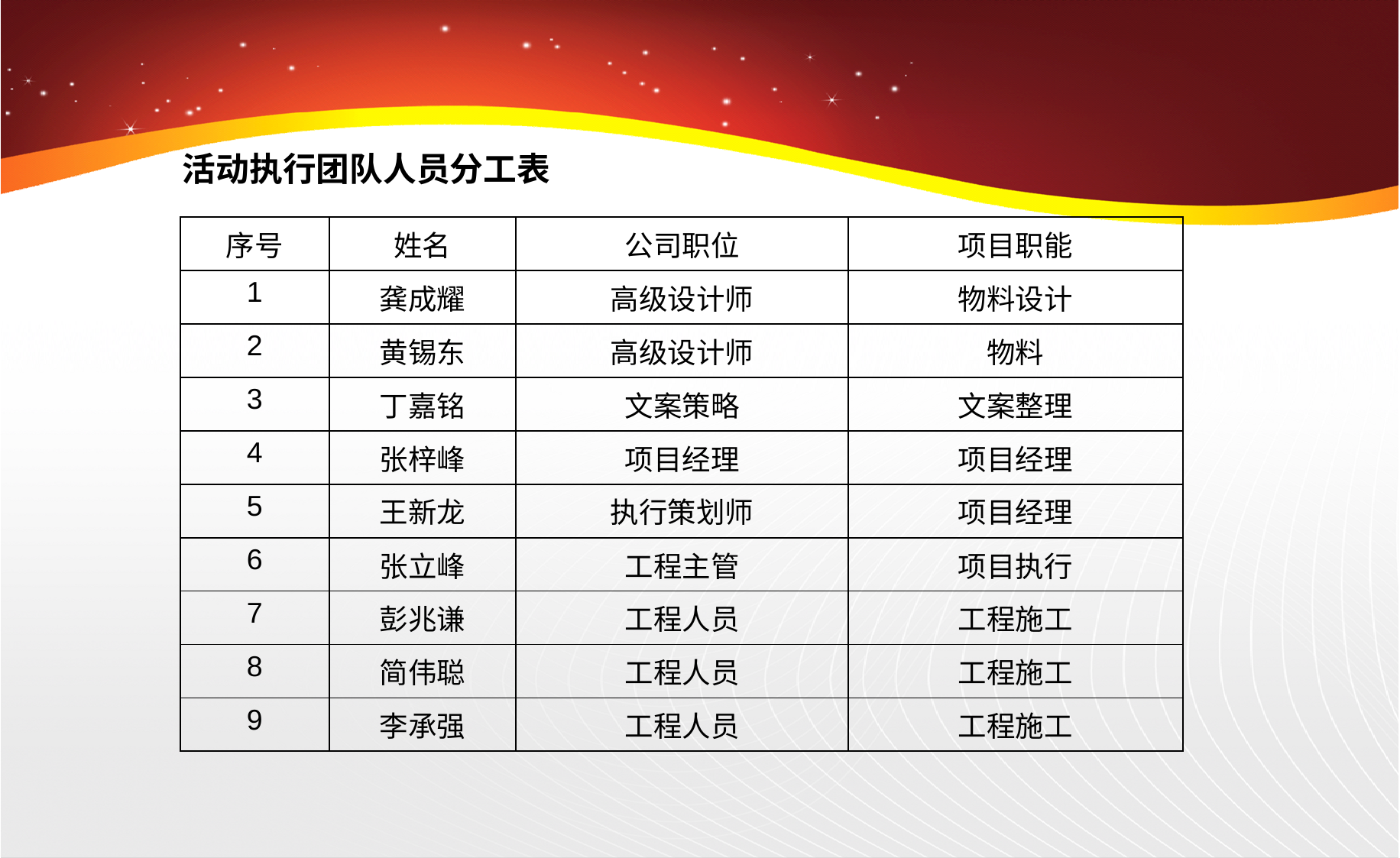

活动执行团队人员分工表
| 序号 | 姓名 | 公司职位 | 项目职能 |
| --- | --- | --- | --- |
| 1 | 龚成耀 | 高级设计师 | 物料设计 |
| 2 | 黄锡东 | 高级设计师 | 物料 |
| 3 | 丁嘉铭 | 文案策略 | 文案整理 |
| 4 | 张梓峰 | 项目经理 | 项目经理 |
| 5 | 王新龙 | 执行策划师 | 项目经理 |
| 6 | 张立峰 | 工程主管 | 项目执行 |
| 7 | 彭兆谦 | 工程人员 | 工程施工 |
| 8 | 简伟聪 | 工程人员 | 工程施工 |
| 9 | 李承强 | 工程人员 | 工程施工 |